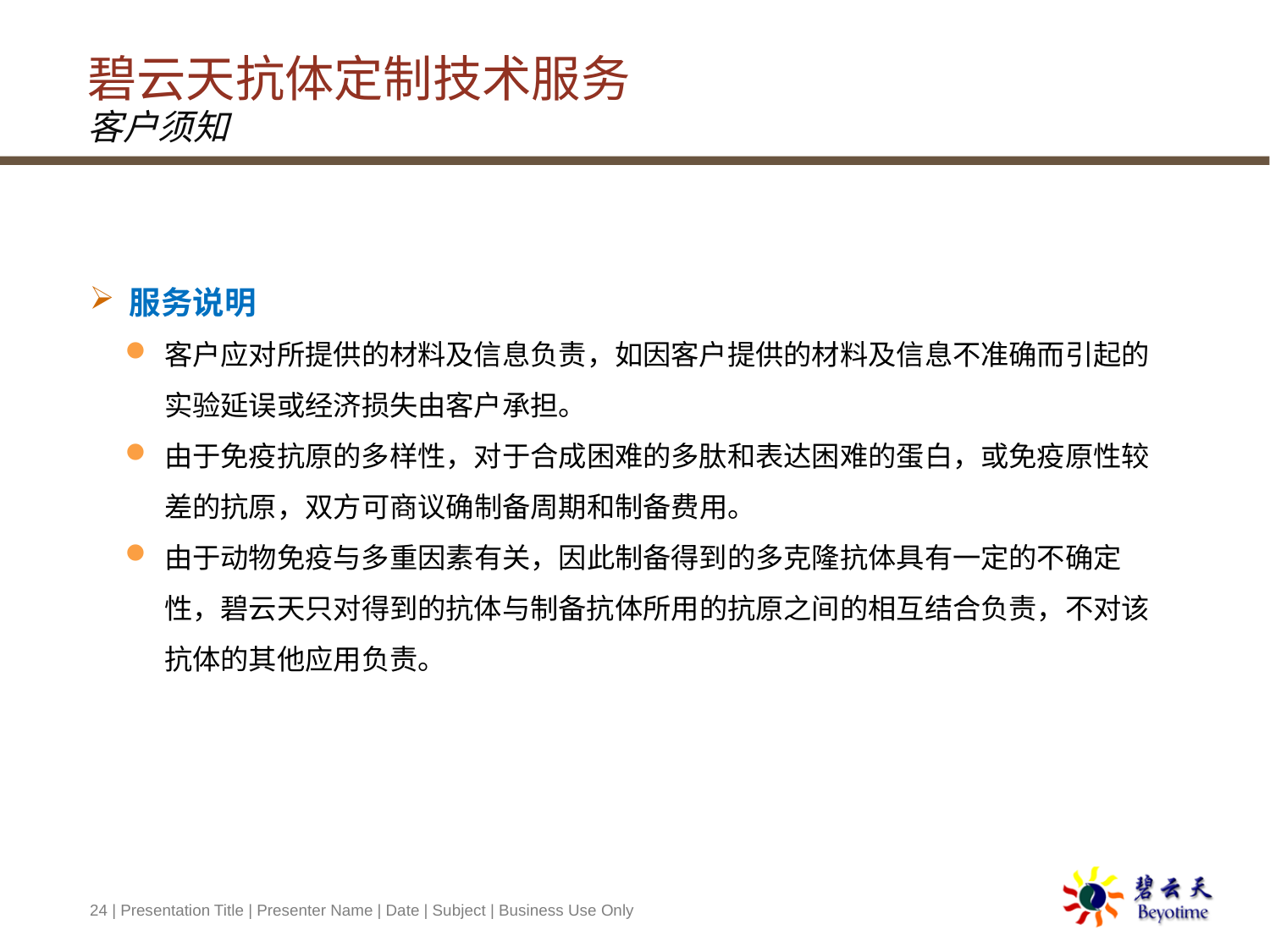

# 碧云天抗体定制技术服务 客户须知
服务说明
客户应对所提供的材料及信息负责，如因客户提供的材料及信息不准确而引起的实验延误或经济损失由客户承担。
由于免疫抗原的多样性，对于合成困难的多肽和表达困难的蛋白，或免疫原性较差的抗原，双方可商议确制备周期和制备费用。
由于动物免疫与多重因素有关，因此制备得到的多克隆抗体具有一定的不确定性，碧云天只对得到的抗体与制备抗体所用的抗原之间的相互结合负责，不对该抗体的其他应用负责。
24 | Presentation Title | Presenter Name | Date | Subject | Business Use Only